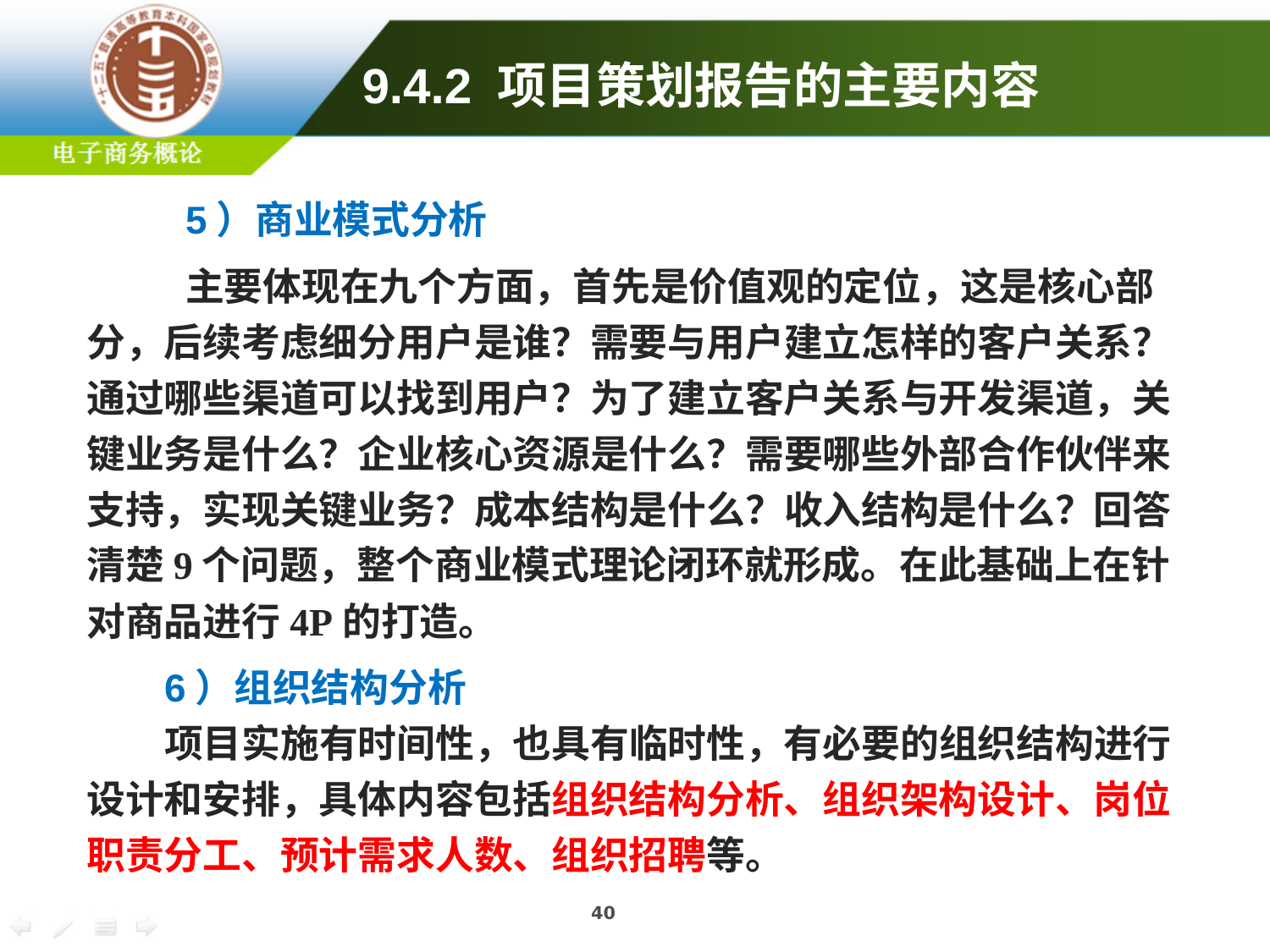

9.4.2 项目策划报告的主要内容
5）商业模式分析
主要体现在九个方面，首先是价值观的定位，这是核心部分，后续考虑细分用户是谁？需要与用户建立怎样的客户关系？通过哪些渠道可以找到用户？为了建立客户关系与开发渠道，关键业务是什么？企业核心资源是什么？需要哪些外部合作伙伴来支持，实现关键业务？成本结构是什么？收入结构是什么？回答清楚9个问题，整个商业模式理论闭环就形成。在此基础上在针对商品进行4P的打造。
6）组织结构分析
项目实施有时间性，也具有临时性，有必要的组织结构进行设计和安排，具体内容包括组织结构分析、组织架构设计、岗位职责分工、预计需求人数、组织招聘等。

40